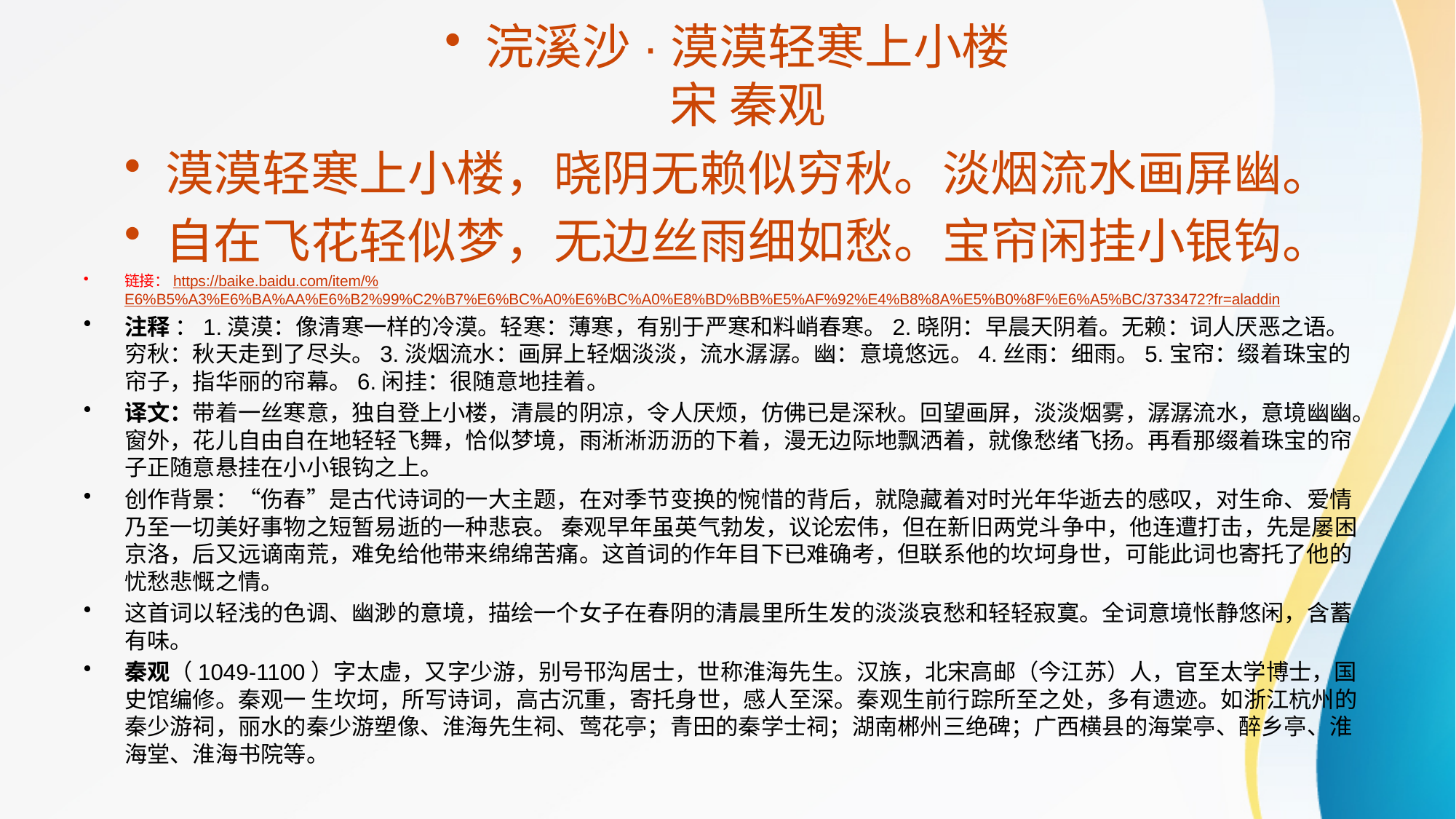

浣溪沙·漠漠轻寒上小楼
宋 秦观
漠漠轻寒上小楼，晓阴无赖似穷秋。淡烟流水画屏幽。
自在飞花轻似梦，无边丝雨细如愁。宝帘闲挂小银钩。
链接：https://baike.baidu.com/item/%E6%B5%A3%E6%BA%AA%E6%B2%99%C2%B7%E6%BC%A0%E6%BC%A0%E8%BD%BB%E5%AF%92%E4%B8%8A%E5%B0%8F%E6%A5%BC/3733472?fr=aladdin
注释 ：1.漠漠：像清寒一样的冷漠。轻寒：薄寒，有别于严寒和料峭春寒。2.晓阴：早晨天阴着。无赖：词人厌恶之语。穷秋：秋天走到了尽头。3.淡烟流水：画屏上轻烟淡淡，流水潺潺。幽：意境悠远。4.丝雨：细雨。5.宝帘：缀着珠宝的帘子，指华丽的帘幕。6.闲挂：很随意地挂着。
译文：带着一丝寒意，独自登上小楼，清晨的阴凉，令人厌烦，仿佛已是深秋。回望画屏，淡淡烟雾，潺潺流水，意境幽幽。窗外，花儿自由自在地轻轻飞舞，恰似梦境，雨淅淅沥沥的下着，漫无边际地飘洒着，就像愁绪飞扬。再看那缀着珠宝的帘子正随意悬挂在小小银钩之上。
创作背景：“伤春”是古代诗词的一大主题，在对季节变换的惋惜的背后，就隐藏着对时光年华逝去的感叹，对生命、爱情乃至一切美好事物之短暂易逝的一种悲哀。 秦观早年虽英气勃发，议论宏伟，但在新旧两党斗争中，他连遭打击，先是屡困京洛，后又远谪南荒，难免给他带来绵绵苦痛。这首词的作年目下已难确考，但联系他的坎坷身世，可能此词也寄托了他的忧愁悲慨之情。
这首词以轻浅的色调、幽渺的意境，描绘一个女子在春阴的清晨里所生发的淡淡哀愁和轻轻寂寞。全词意境怅静悠闲，含蓄有味。
秦观（1049-1100）字太虚，又字少游，别号邗沟居士，世称淮海先生。汉族，北宋高邮（今江苏）人，官至太学博士，国史馆编修。秦观一 生坎坷，所写诗词，高古沉重，寄托身世，感人至深。秦观生前行踪所至之处，多有遗迹。如浙江杭州的秦少游祠，丽水的秦少游塑像、淮海先生祠、莺花亭；青田的秦学士祠；湖南郴州三绝碑；广西横县的海棠亭、醉乡亭、淮海堂、淮海书院等。